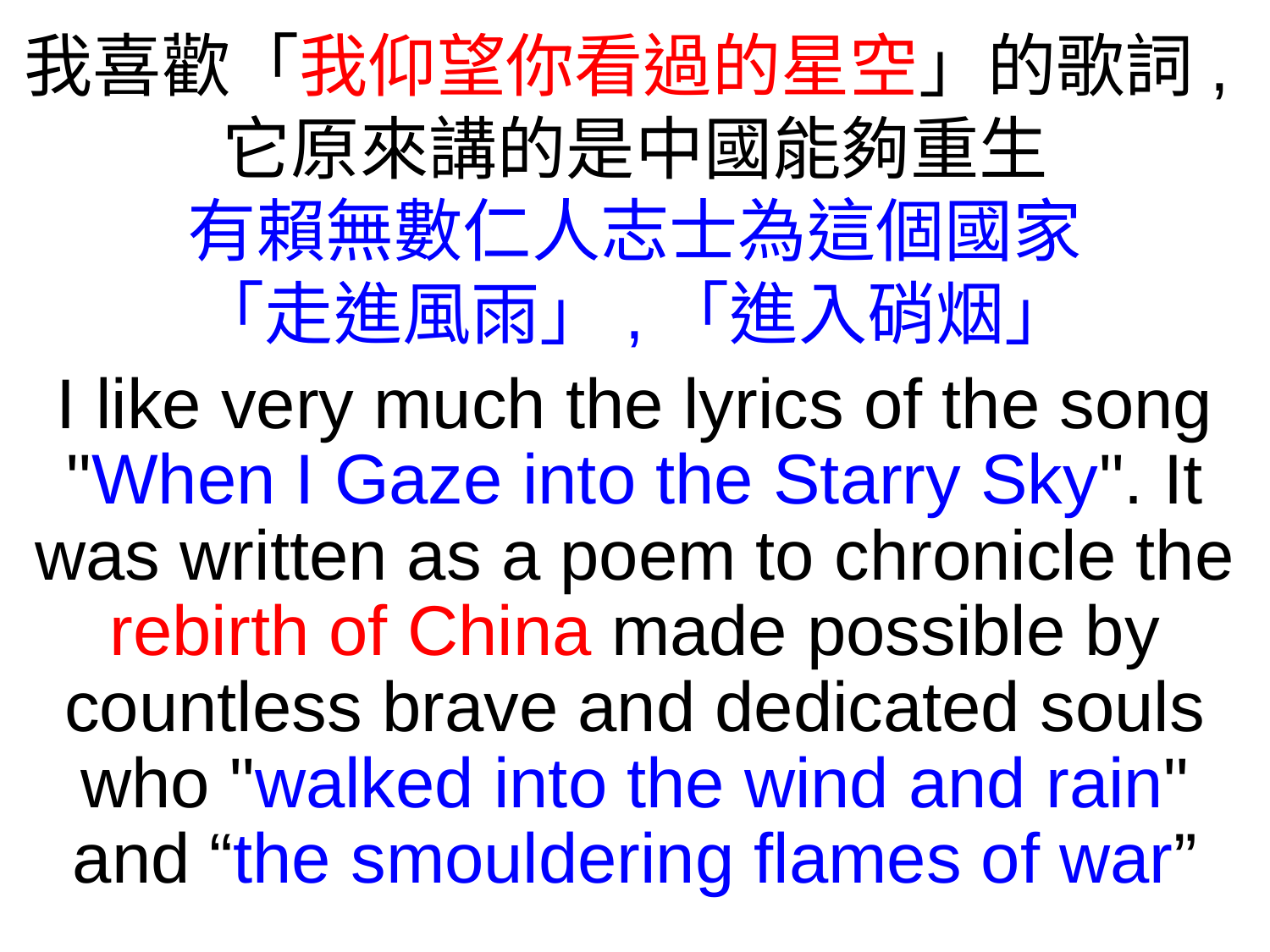

我喜歡「我仰望你看過的星空」的歌詞,它原來講的是中國能夠重生
有賴無數仁人志士為這個國家
「走進風雨」,「進入硝烟」
I like very much the lyrics of the song "When I Gaze into the Starry Sky". It was written as a poem to chronicle the rebirth of China made possible by countless brave and dedicated souls who "walked into the wind and rain" and “the smouldering flames of war”